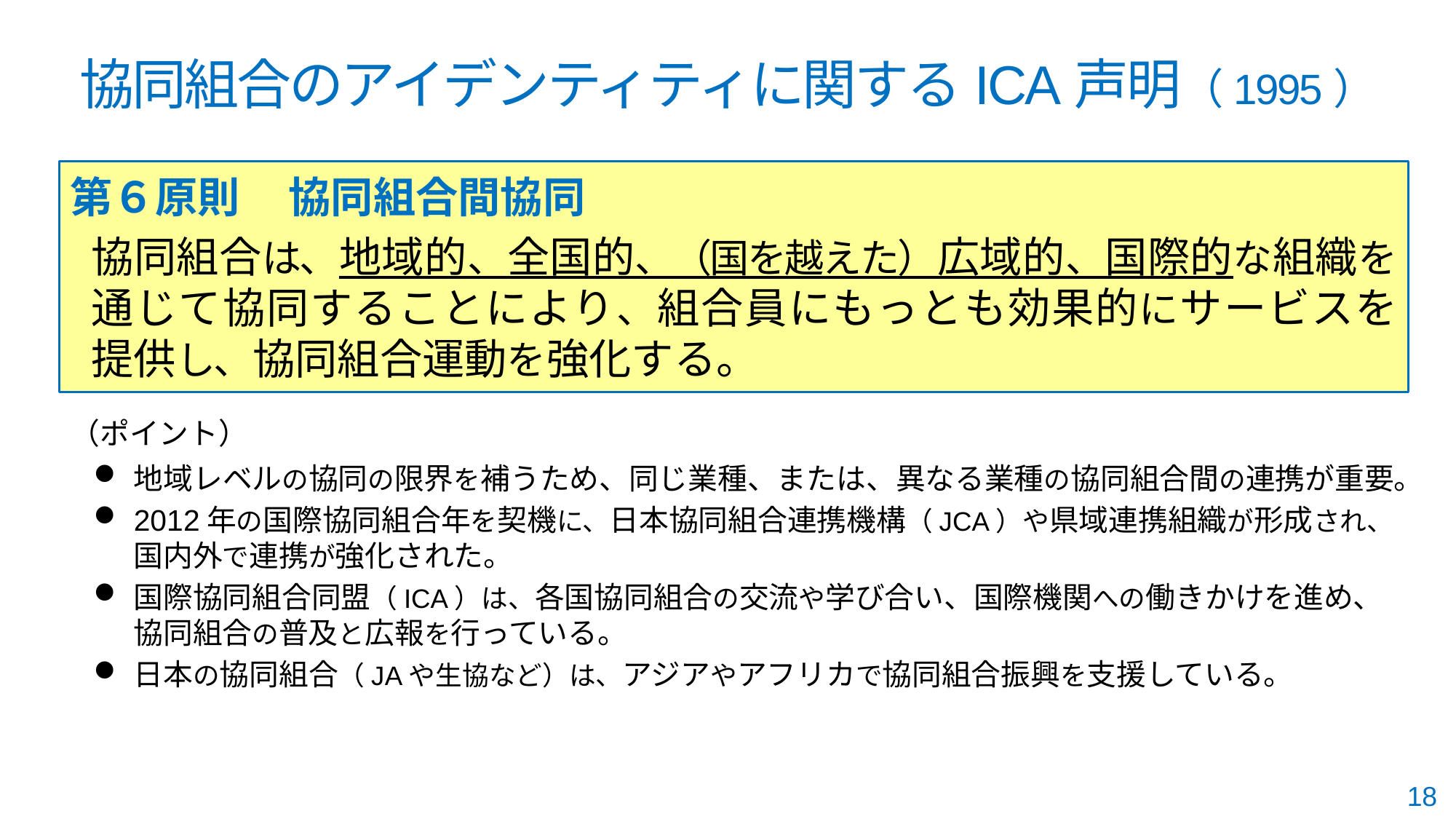

# 協同組合のアイデンティティに関するICA声明（1995）
第６原則	協同組合間協同
協同組合は、地域的、全国的、（国を越えた）広域的、国際的な組織を通じて協同することにより、組合員にもっとも効果的にサービスを提供し、協同組合運動を強化する。
（ポイント）
地域レベルの協同の限界を補うため、同じ業種、または、異なる業種の協同組合間の連携が重要。
2012年の国際協同組合年を契機に、日本協同組合連携機構（JCA）や県域連携組織が形成され、国内外で連携が強化された。
国際協同組合同盟（ICA）は、各国協同組合の交流や学び合い、国際機関への働きかけを進め、協同組合の普及と広報を行っている。
日本の協同組合（JAや生協など）は、アジアやアフリカで協同組合振興を支援している。
18